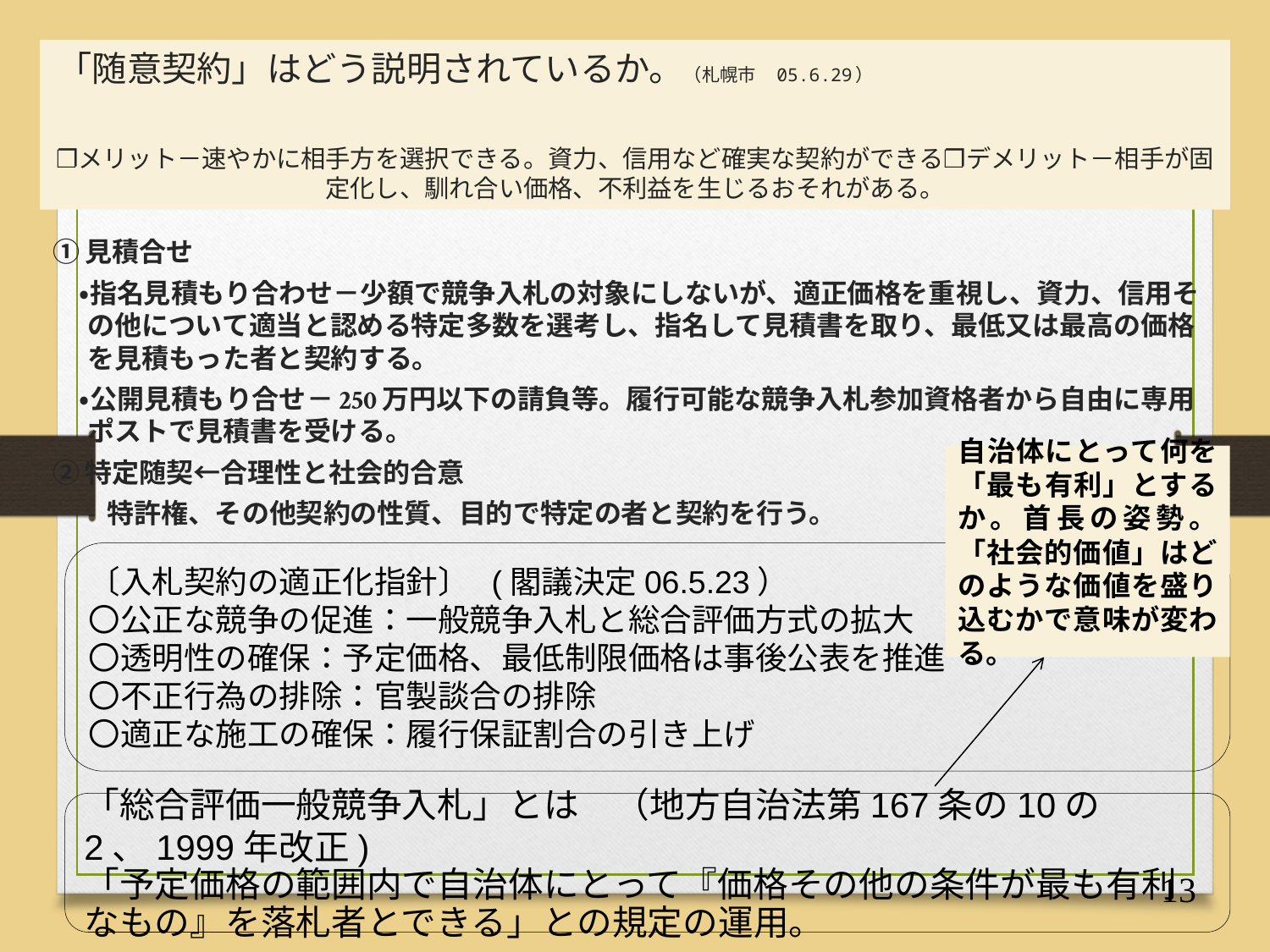

# 「随意契約」はどう説明されているか。（札幌市　05.6.29）　　　　　　　　　　　　　　　　　　　 ❐メリット－速やかに相手方を選択できる。資力、信用など確実な契約ができる❐デメリット－相手が固定化し、馴れ合い価格、不利益を生じるおそれがある。
①見積合せ
　・指名見積もり合わせ－少額で競争入札の対象にしないが、適正価格を重視し、資力、信用その他について適当と認める特定多数を選考し、指名して見積書を取り、最低又は最高の価格を見積もった者と契約する。
　・公開見積もり合せ－250万円以下の請負等。履行可能な競争入札参加資格者から自由に専用ポストで見積書を受ける。
②特定随契←合理性と社会的合意
　　特許権、その他契約の性質、目的で特定の者と契約を行う。
自治体にとって何を「最も有利」とするか。首長の姿勢。「社会的価値」はどのような価値を盛り込むかで意味が変わる。
〔入札契約の適正化指針〕  (閣議決定06.5.23）
〇公正な競争の促進：一般競争入札と総合評価方式の拡大
〇透明性の確保：予定価格、最低制限価格は事後公表を推進
〇不正行為の排除：官製談合の排除
〇適正な施工の確保：履行保証割合の引き上げ
「総合評価一般競争入札」とは　（地方自治法第167条の10の2、1999年改正)
「予定価格の範囲内で自治体にとって『価格その他の条件が最も有利なもの』を落札者とできる」との規定の運用。
13